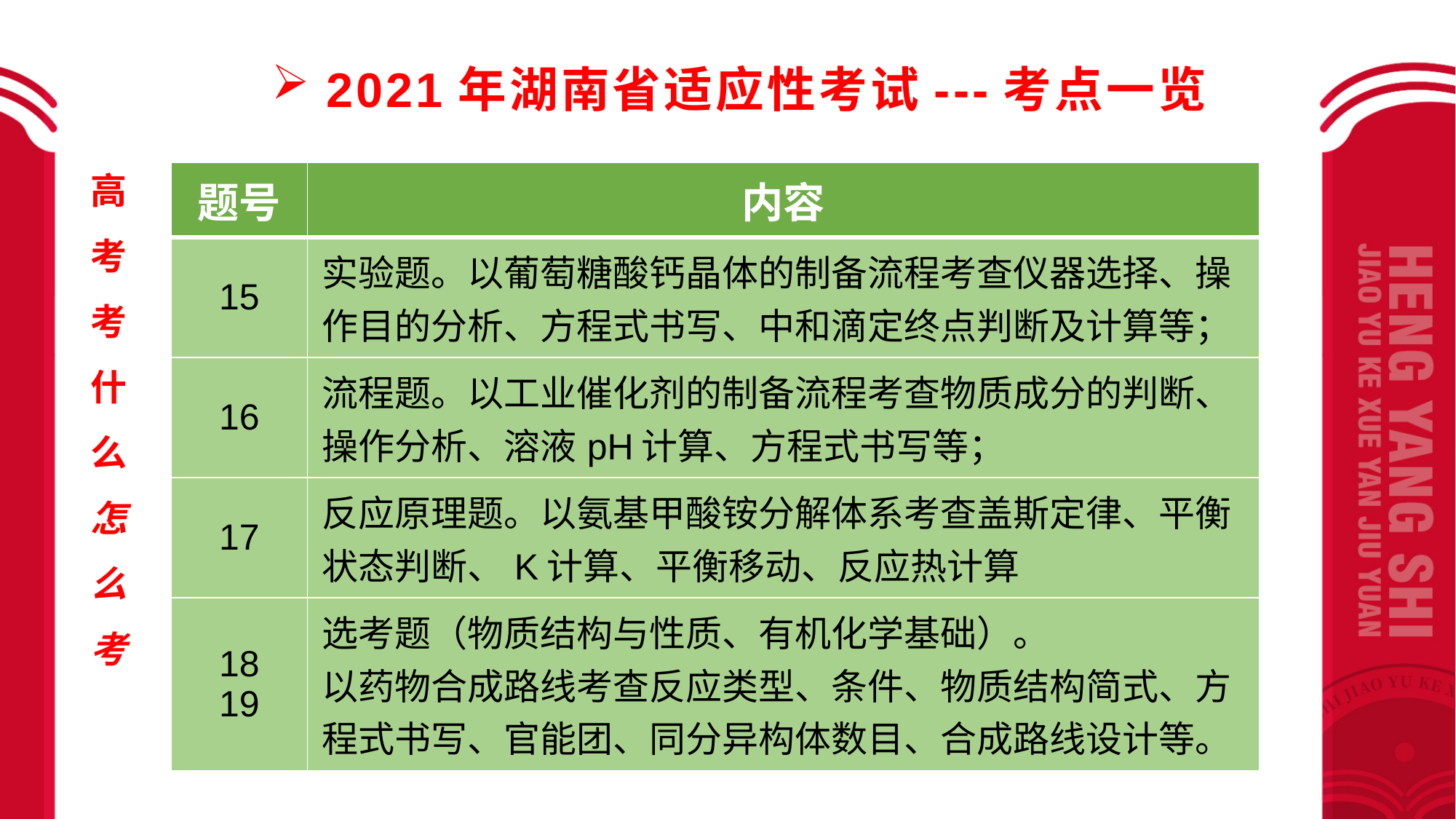

2021年湖南省适应性考试---考点一览
高考考什么
怎么考
| 题号 | 内容 |
| --- | --- |
| 15 | 实验题。以葡萄糖酸钙晶体的制备流程考查仪器选择、操作目的分析、方程式书写、中和滴定终点判断及计算等； |
| 16 | 流程题。以工业催化剂的制备流程考查物质成分的判断、操作分析、溶液pH计算、方程式书写等； |
| 17 | 反应原理题。以氨基甲酸铵分解体系考查盖斯定律、平衡状态判断、K计算、平衡移动、反应热计算 |
| 18 19 | 选考题（物质结构与性质、有机化学基础）。 以药物合成路线考查反应类型、条件、物质结构简式、方程式书写、官能团、同分异构体数目、合成路线设计等。 |